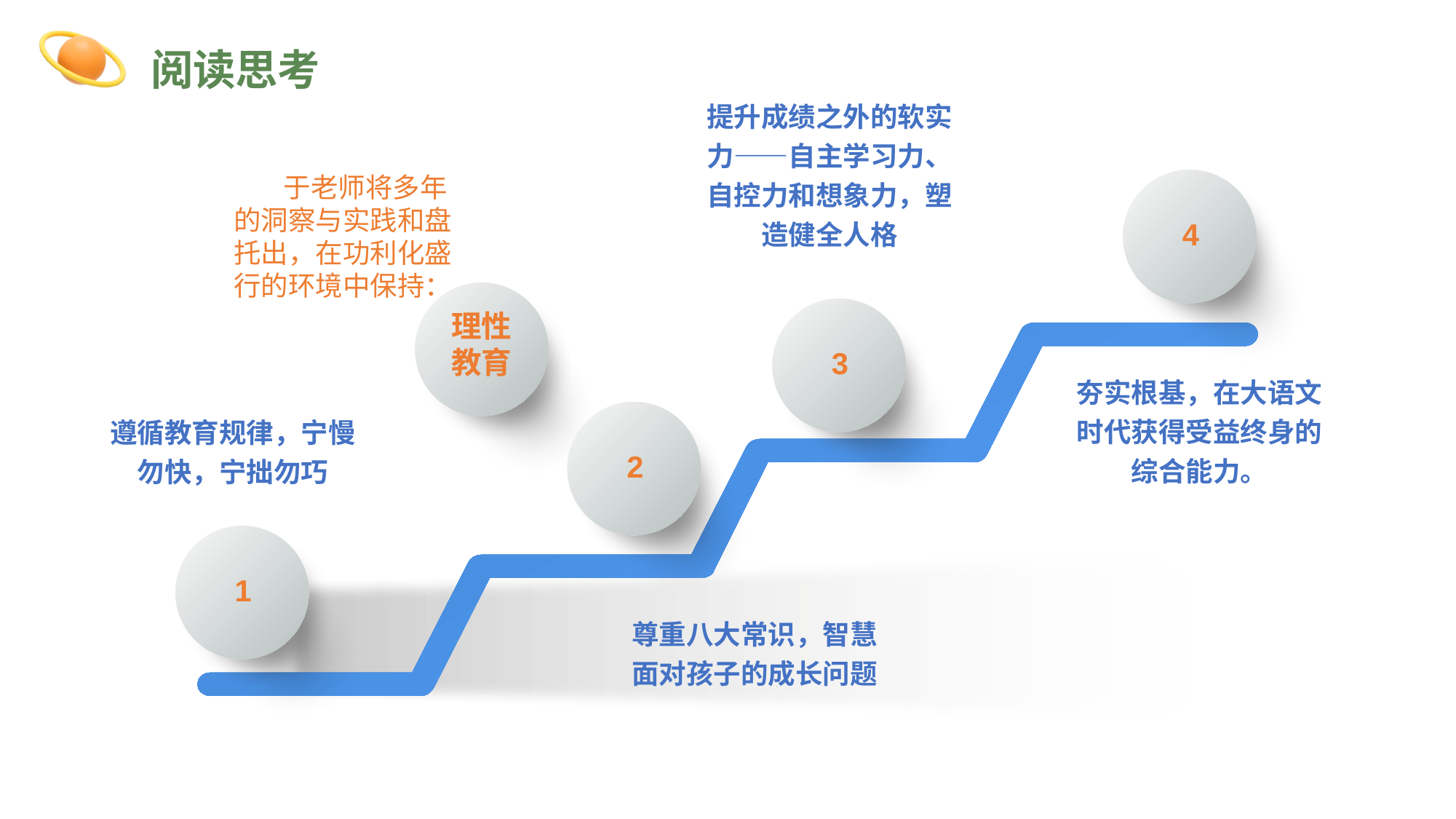

阅读思考
提升成绩之外的软实力——自主学习力、自控力和想象力，塑造健全人格

3

4
夯实根基，在大语文时代获得受益终身的综合能力。
       于老师将多年的洞察与实践和盘托出，在功利化盛行的环境中保持：

理性
教育

2
尊重八大常识，智慧面对孩子的成长问题
遵循教育规律，宁慢勿快，宁拙勿巧

1